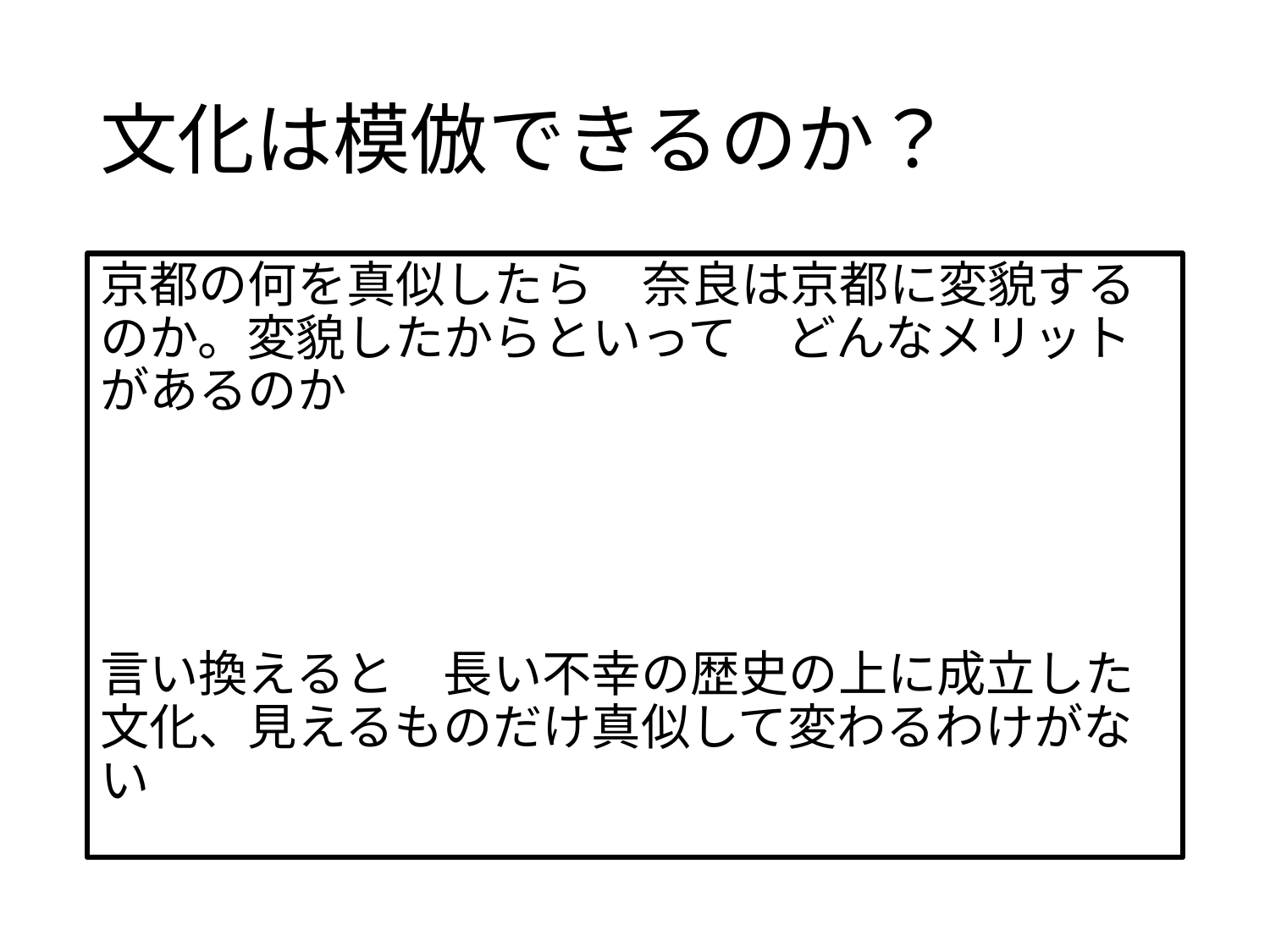

# 文化は模倣できるのか？
京都の何を真似したら　奈良は京都に変貌するのか。変貌したからといって　どんなメリットがあるのか

言い換えると　長い不幸の歴史の上に成立した文化、見えるものだけ真似して変わるわけがない